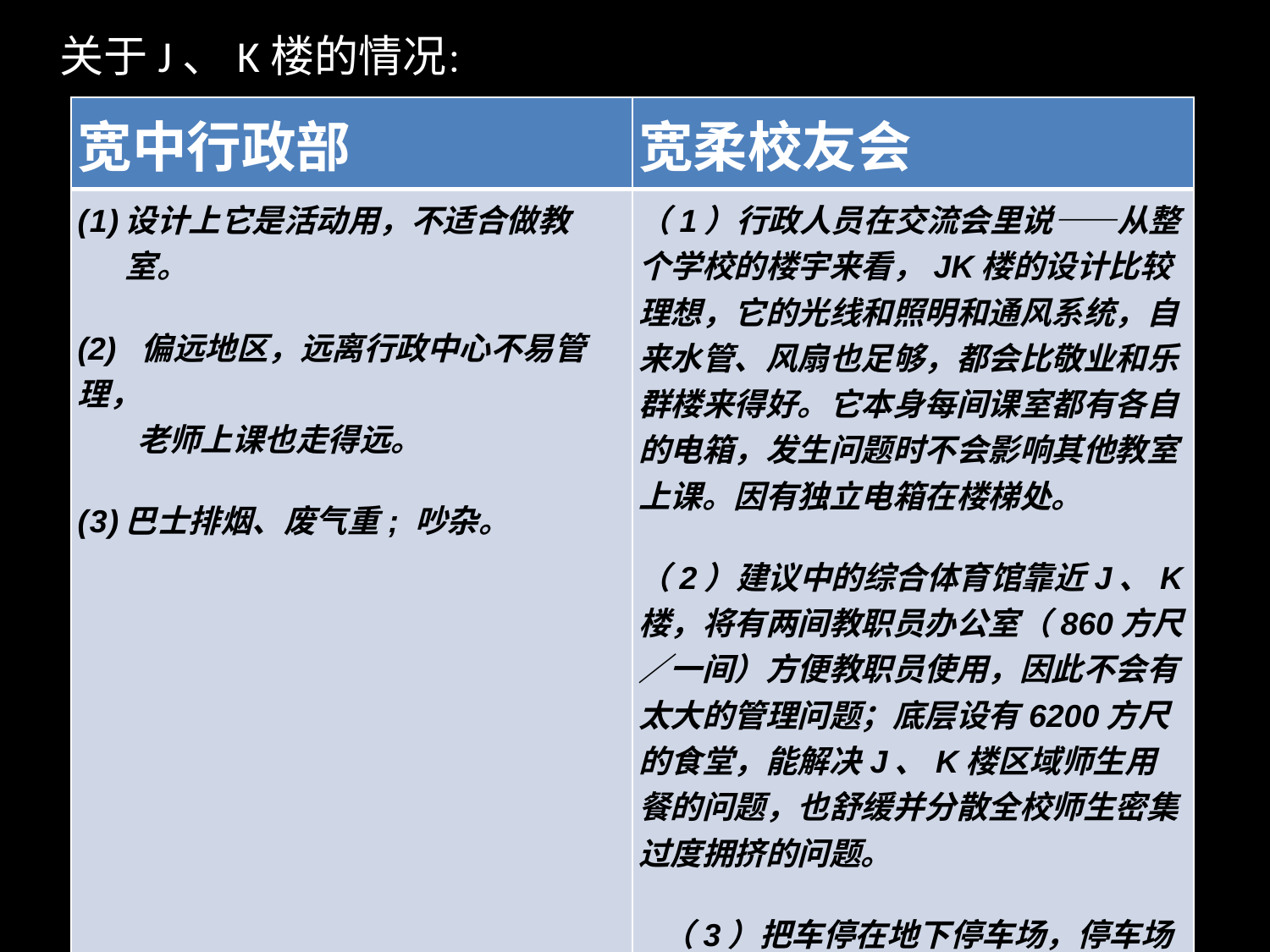

关于J、K楼的情况：
关于J、K楼的情况：
| 宽中行政部 | 宽柔校友会 |
| --- | --- |
| 设计上它是活动用，不适合做教室。 (2) 偏远地区，远离行政中心不易管理， 老师上课也走得远。 巴士排烟、废气重; 吵杂。 | （1）行政人员在交流会里说——从整个学校的楼宇来看，JK楼的设计比较理想，它的光线和照明和通风系统，自来水管、风扇也足够，都会比敬业和乐群楼来得好。它本身每间课室都有各自的电箱，发生问题时不会影响其他教室上课。因有独立电箱在楼梯处。 （2）建议中的综合体育馆靠近J、K楼，将有两间教职员办公室（860方尺／一间）方便教职员使用，因此不会有太大的管理问题；底层设有6200方尺的食堂，能解决J、K楼区域师生用餐的问题，也舒缓并分散全校师生密集过度拥挤的问题。     （3）把车停在地下停车场，停车场有健全的排烟系统，未来J、K楼就不会面对巴士排烟、废气和吵杂等问题。 |